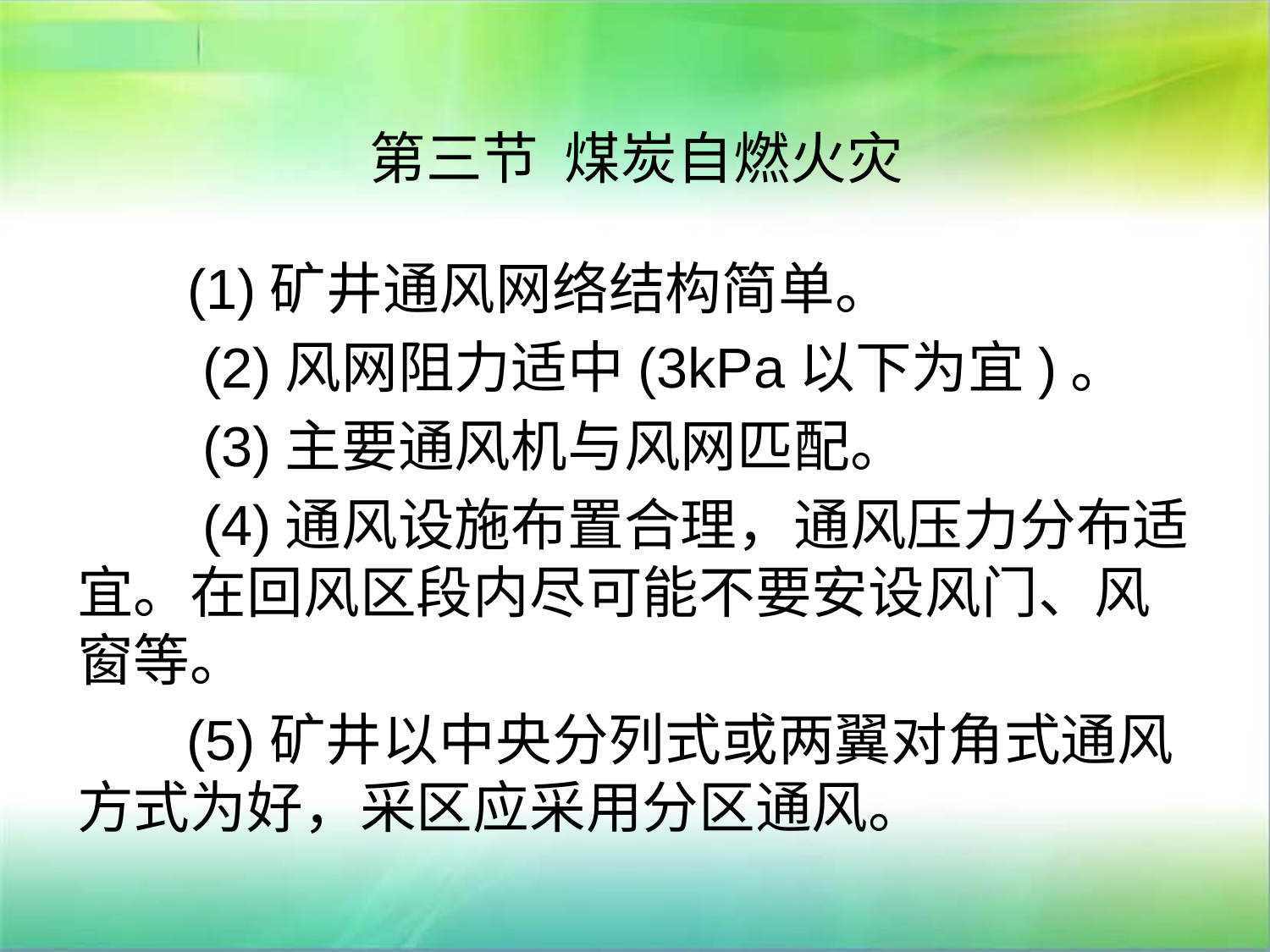

# 第三节  煤炭自燃火灾
        (1)矿井通风网络结构简单。
        (2)风网阻力适中(3kPa以下为宜)。
        (3)主要通风机与风网匹配。
        (4)通风设施布置合理，通风压力分布适宜。在回风区段内尽可能不要安设风门、风窗等。
       (5)矿井以中央分列式或两翼对角式通风方式为好，采区应采用分区通风。